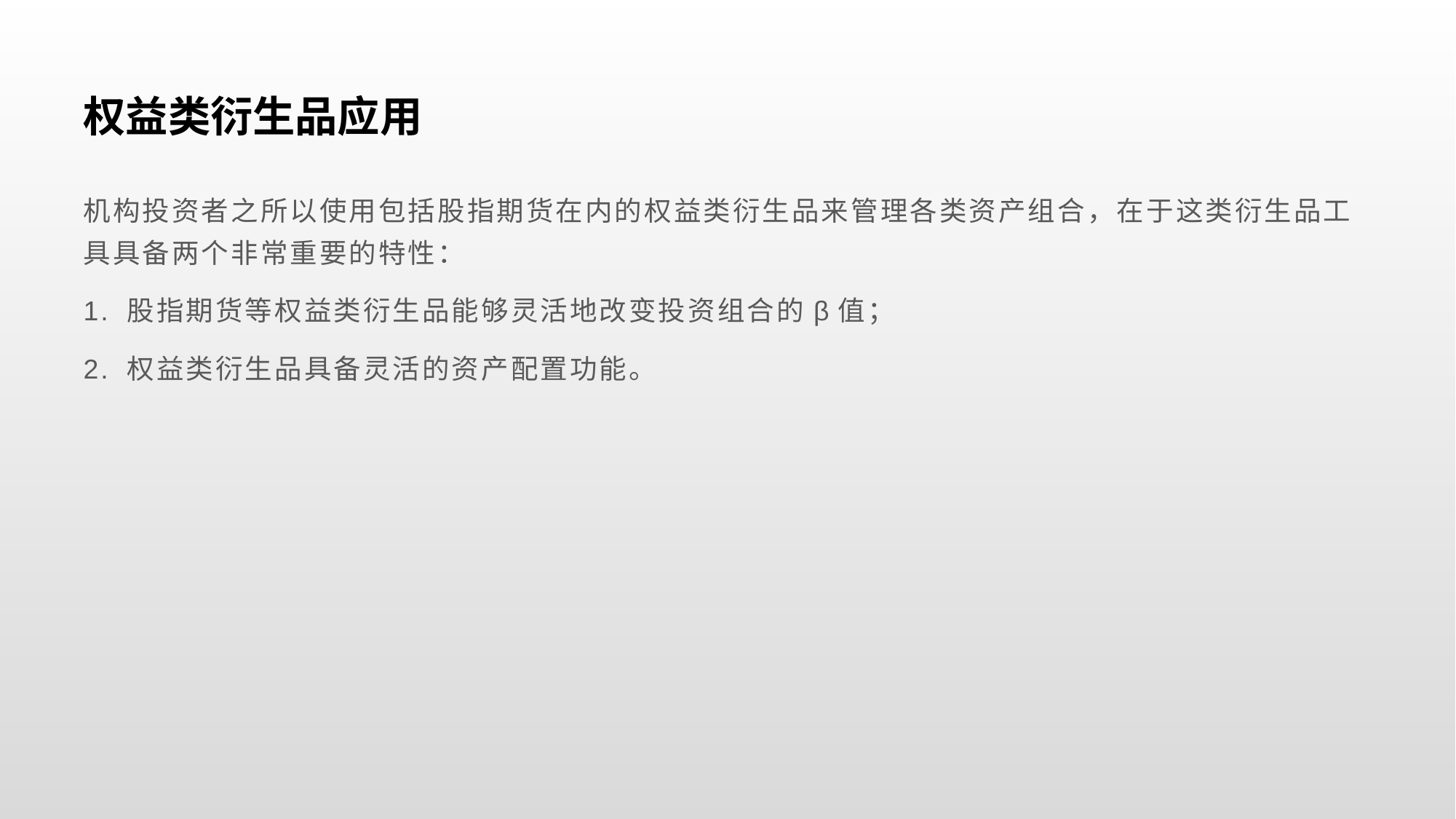

# 权益类衍生品应用
机构投资者之所以使用包括股指期货在内的权益类衍生品来管理各类资产组合，在于这类衍生品工具具备两个非常重要的特性：
1. 股指期货等权益类衍生品能够灵活地改变投资组合的β值；
2. 权益类衍生品具备灵活的资产配置功能。